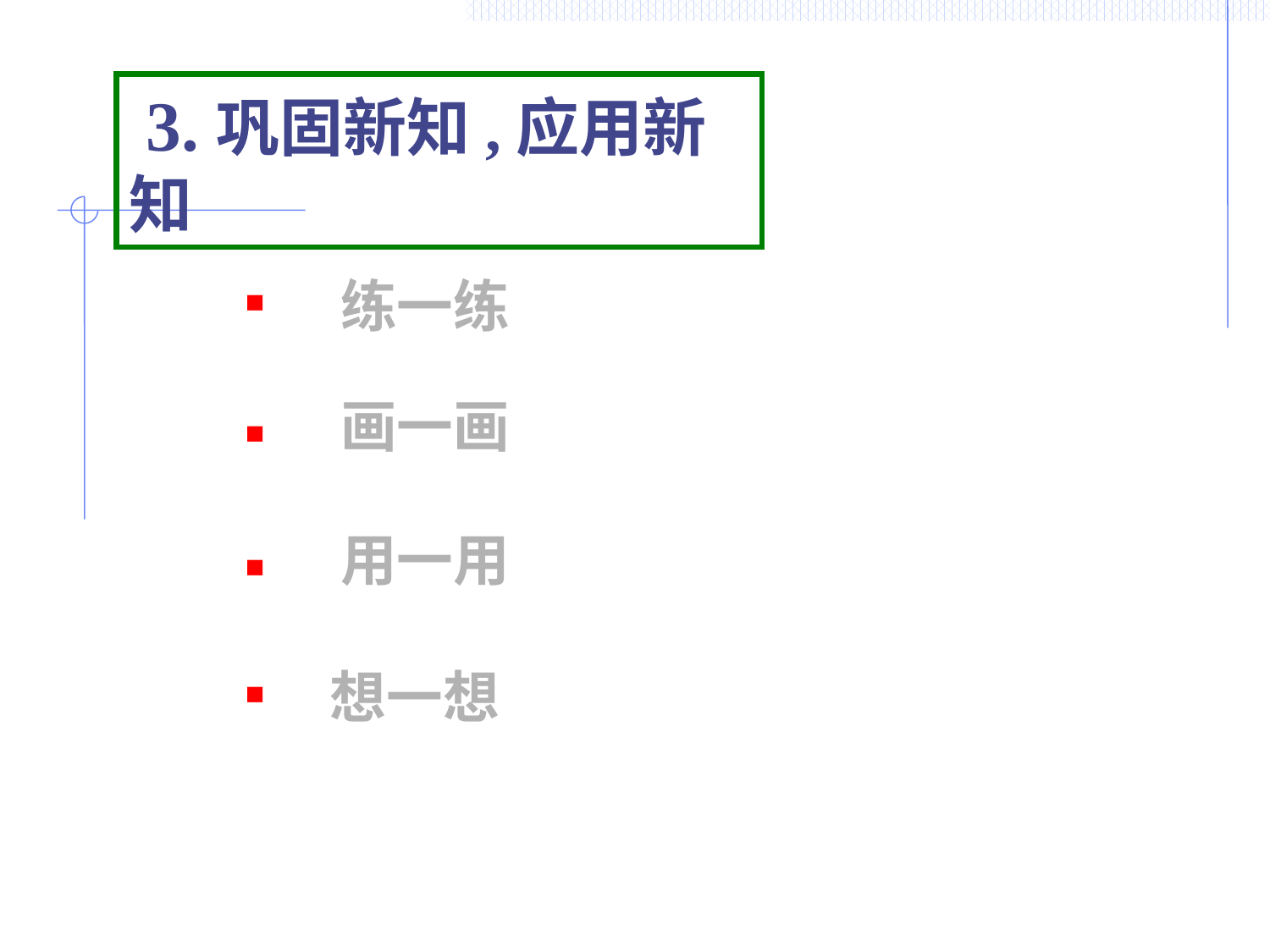

3.巩固新知,应用新知
练一练
■
画一画
■
用一用
■
想一想
■